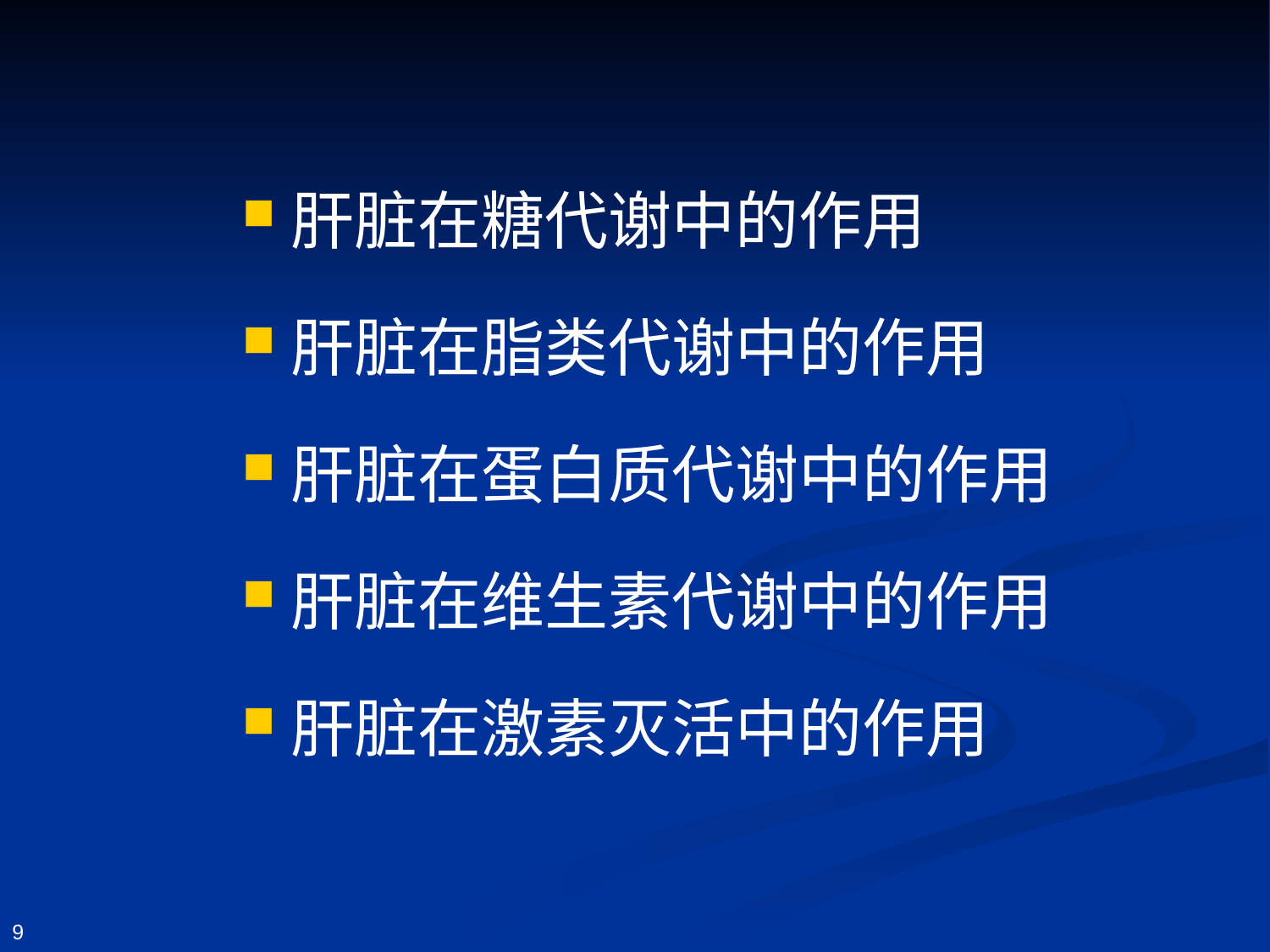

肝脏在糖代谢中的作用
肝脏在脂类代谢中的作用
肝脏在蛋白质代谢中的作用
肝脏在维生素代谢中的作用
肝脏在激素灭活中的作用
9